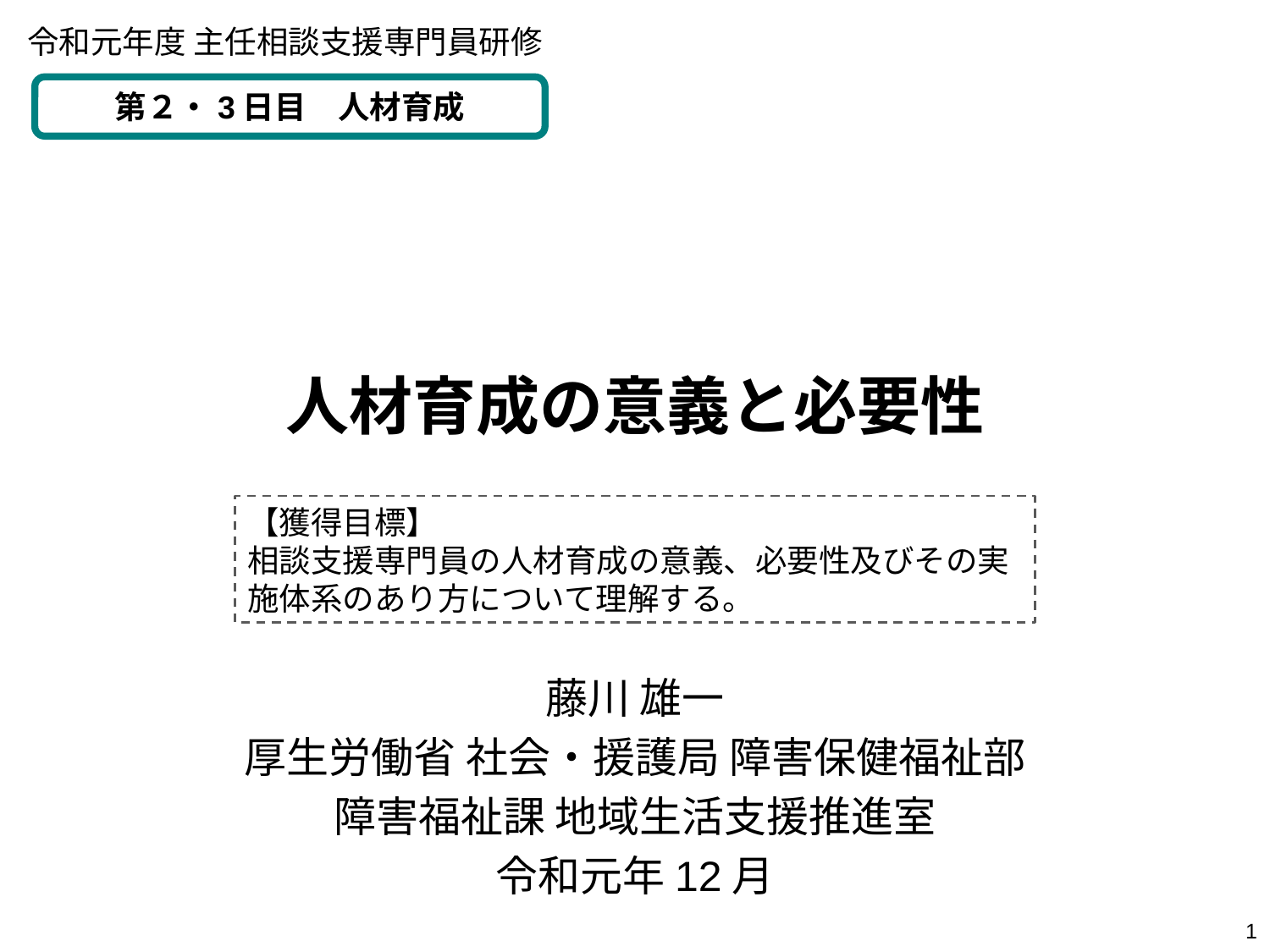

令和元年度 主任相談支援専門員研修
第２・3日目　人材育成
# 人材育成の意義と必要性
【獲得目標】
相談支援専門員の人材育成の意義、必要性及びその実施体系のあり方について理解する。
藤川 雄一
厚生労働省 社会・援護局 障害保健福祉部
障害福祉課 地域生活支援推進室
令和元年12月
1